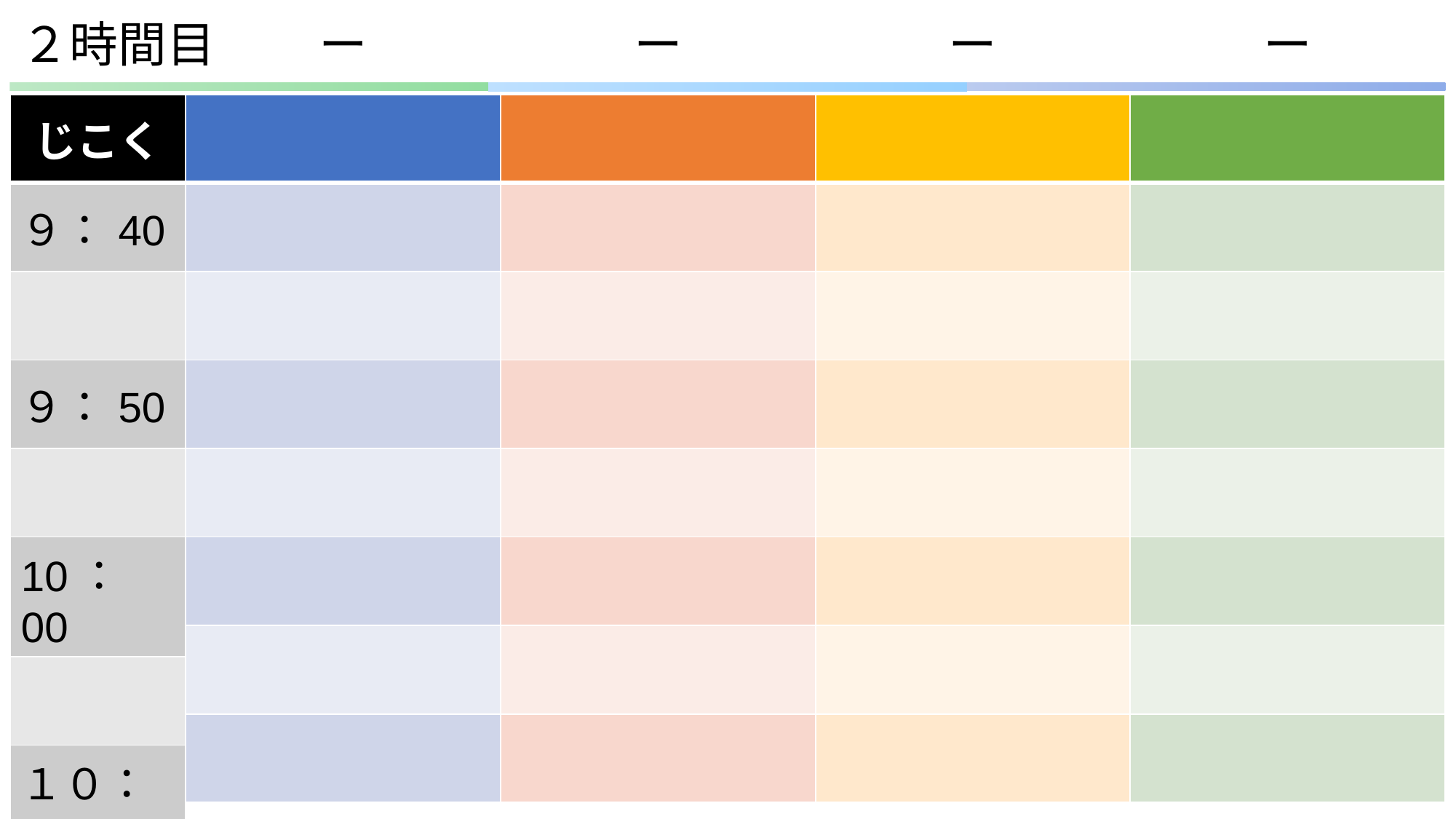

ー
ー
# ２時間目
ー
ー
| じこく |
| --- |
| ９：40 |
|  |
| ９：50 |
|  |
| 10：00 |
|  |
| １０：10 |
|  |
| --- |
|  |
|  |
|  |
|  |
|  |
|  |
|  |
|  |
| --- |
|  |
|  |
|  |
|  |
|  |
|  |
|  |
|  |
| --- |
|  |
|  |
|  |
|  |
|  |
|  |
|  |
|  |
| --- |
|  |
|  |
|  |
|  |
|  |
|  |
|  |